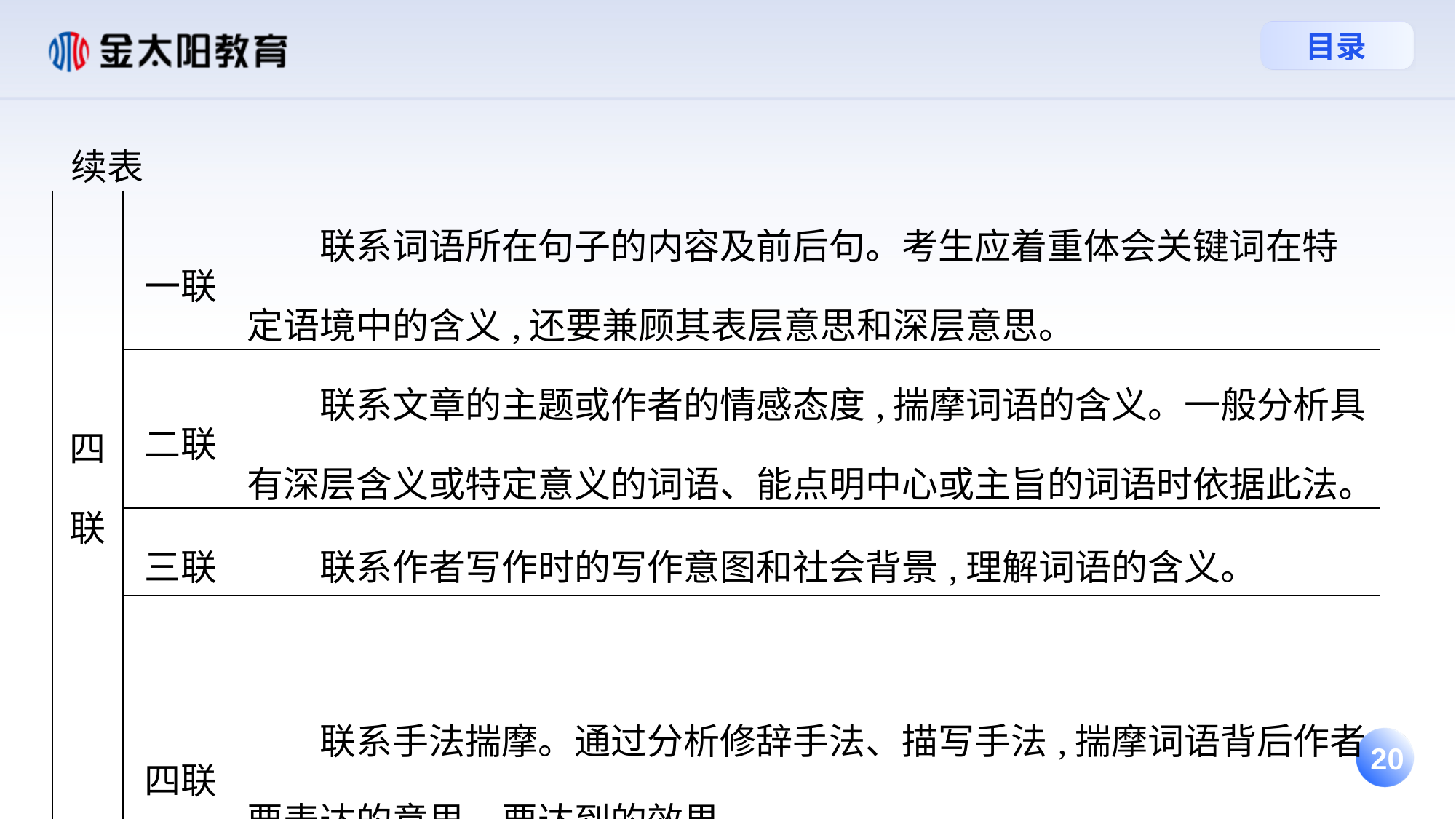

续表

| 四联 | 一联 | 联系词语所在句子的内容及前后句。考生应着重体会关键词在特定语境中的含义,还要兼顾其表层意思和深层意思。 |
| --- | --- | --- |
|  | 二联 | 联系文章的主题或作者的情感态度,揣摩词语的含义。一般分析具有深层含义或特定意义的词语、能点明中心或主旨的词语时依据此法。 |
|  | 三联 | 联系作者写作时的写作意图和社会背景,理解词语的含义。 |
|  | 四联 | 联系手法揣摩。通过分析修辞手法、描写手法,揣摩词语背后作者要表达的意思、要达到的效果。 |